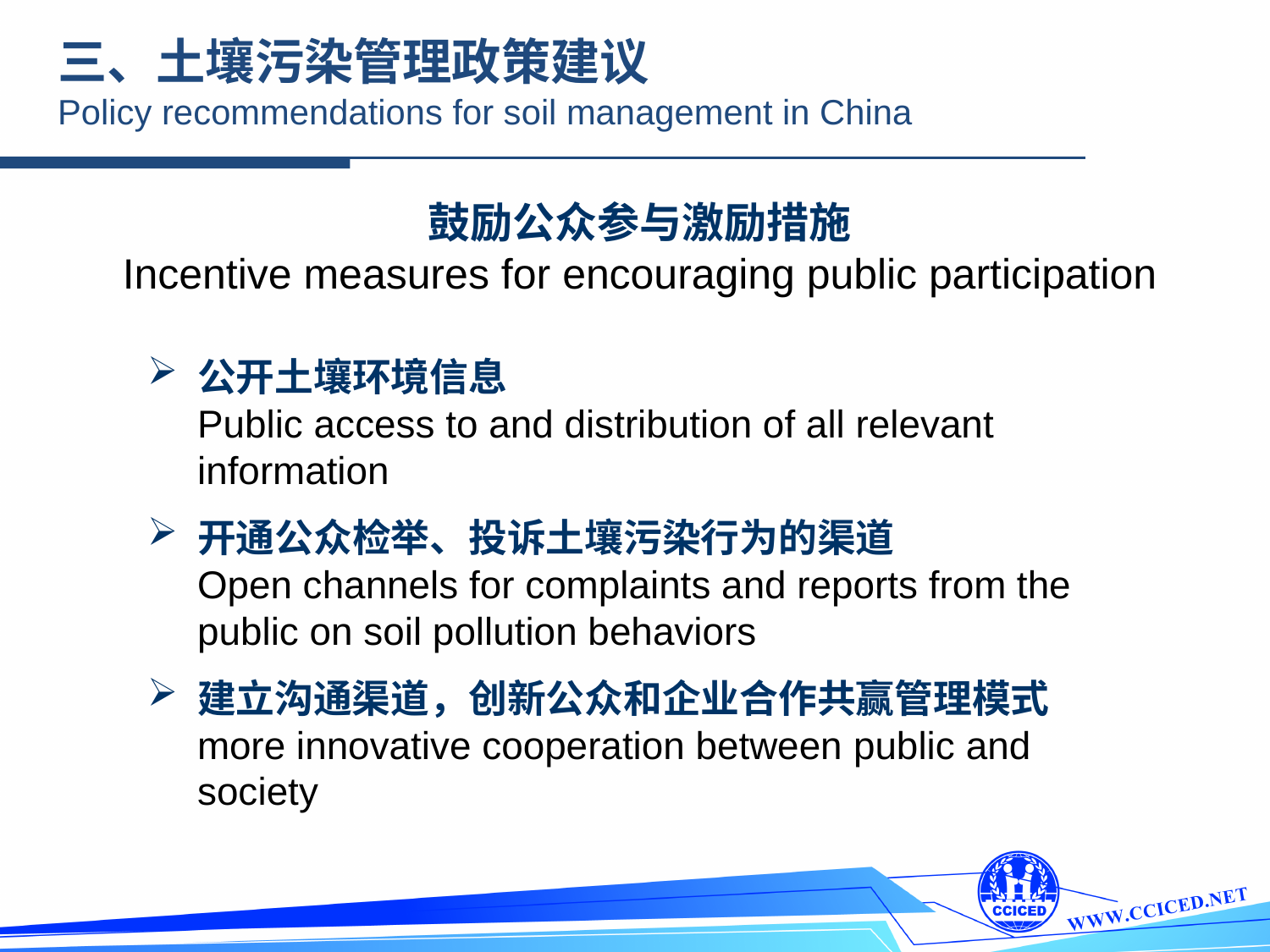

三、土壤污染管理政策建议
Policy recommendations for soil management in China
鼓励公众参与激励措施
Incentive measures for encouraging public participation
公开土壤环境信息
Public access to and distribution of all relevant information
开通公众检举、投诉土壤污染行为的渠道
Open channels for complaints and reports from the public on soil pollution behaviors
建立沟通渠道，创新公众和企业合作共赢管理模式
more innovative cooperation between public and society